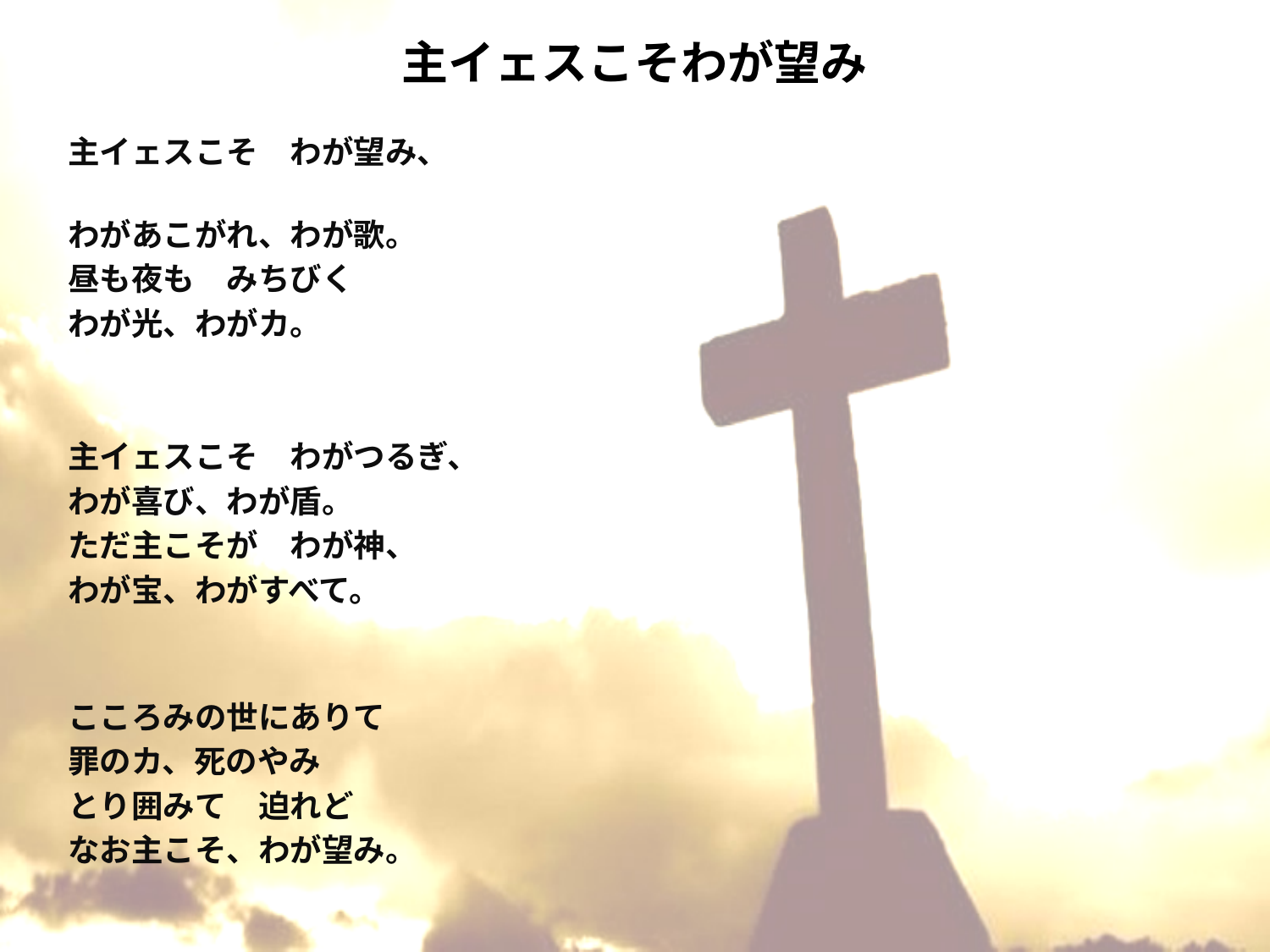

# 主イェスこそわが望み
主イェスこそ　わが望み、
わがあこがれ、わが歌。
昼も夜も　みちびく
わが光、わがカ。

主イェスこそ　わがつるぎ、
わが喜び、わが盾。
ただ主こそが　わが神、
わが宝、わがすべて。

こころみの世にありて
罪のカ、死のやみ
とり囲みて　迫れど
なお主こそ、わが望み。